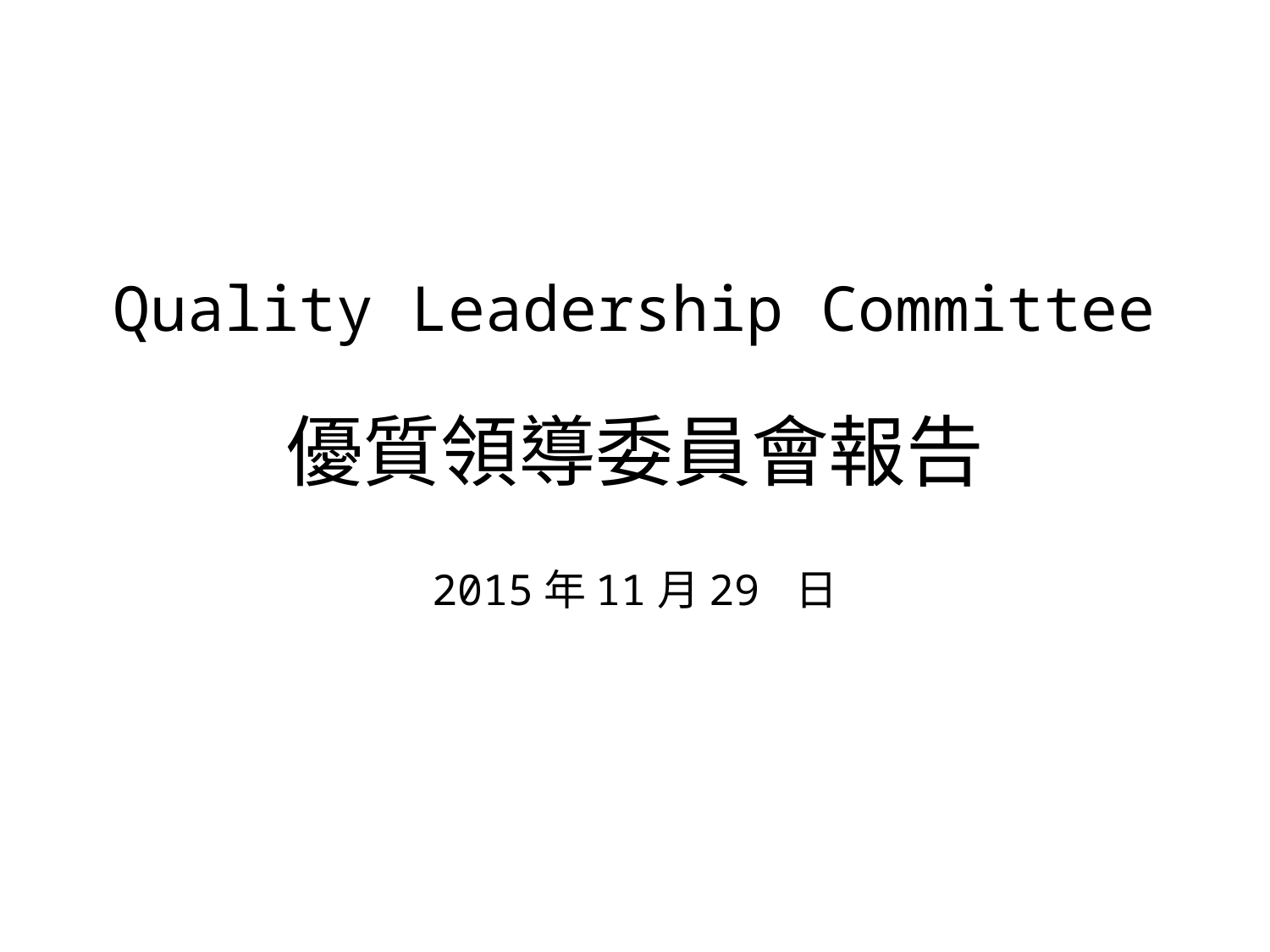

# Quality Leadership Committee
優質領導委員會報告

2015年11月29 日